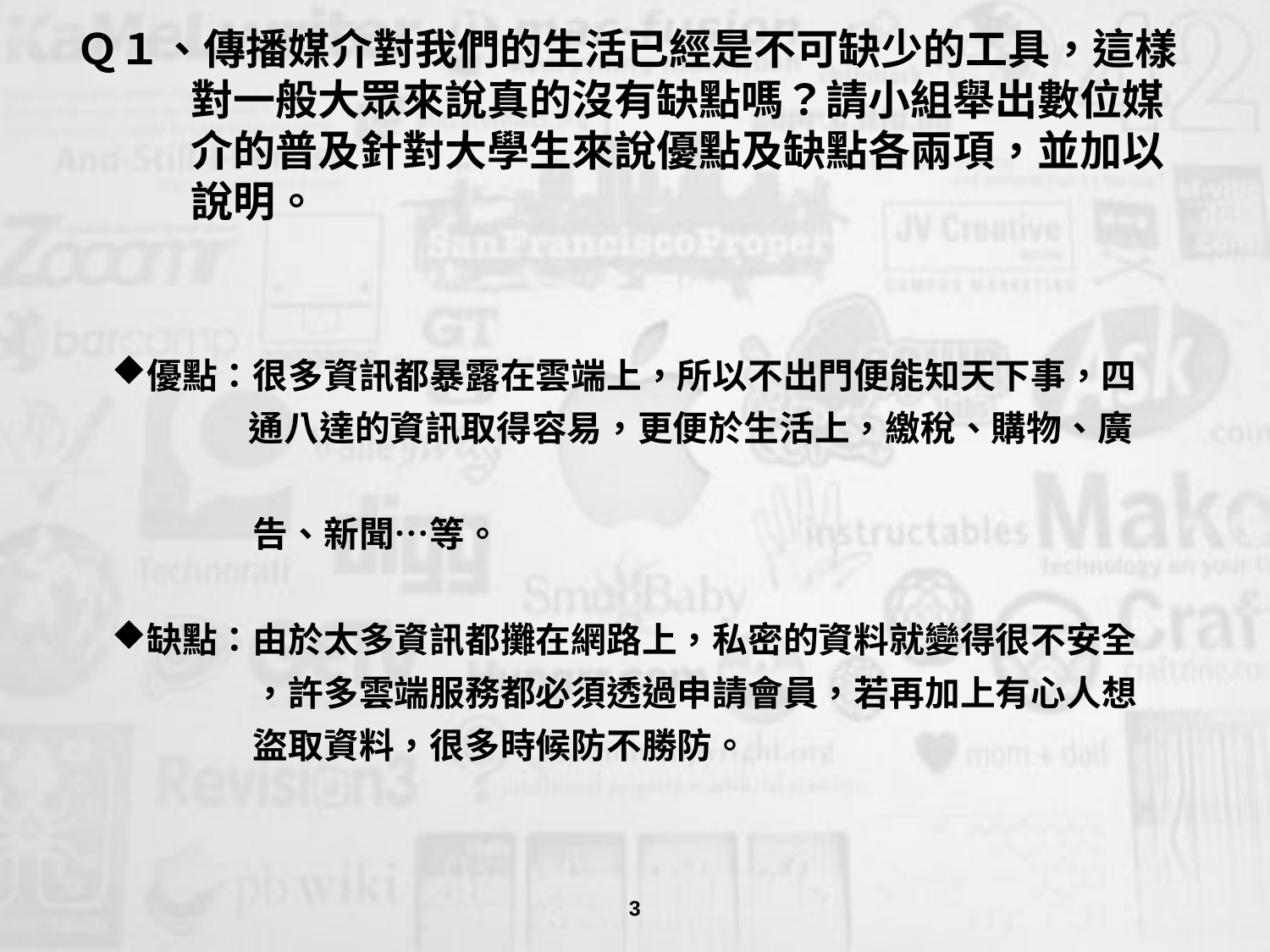

# Ｑ１、傳播媒介對我們的生活已經是不可缺少的工具，這樣 對一般大眾來說真的沒有缺點嗎？請小組舉出數位媒 介的普及針對大學生來說優點及缺點各兩項，並加以 說明。

優點：很多資訊都暴露在雲端上，所以不出門便能知天下事，四
                通八達的資訊取得容易，更便於生活上，繳稅、購物、廣
　　　　告、新聞…等。

缺點：由於太多資訊都攤在網路上，私密的資料就變得很不安全
　　　　，許多雲端服務都必須透過申請會員，若再加上有心人想
　　　　盜取資料，很多時候防不勝防。

3